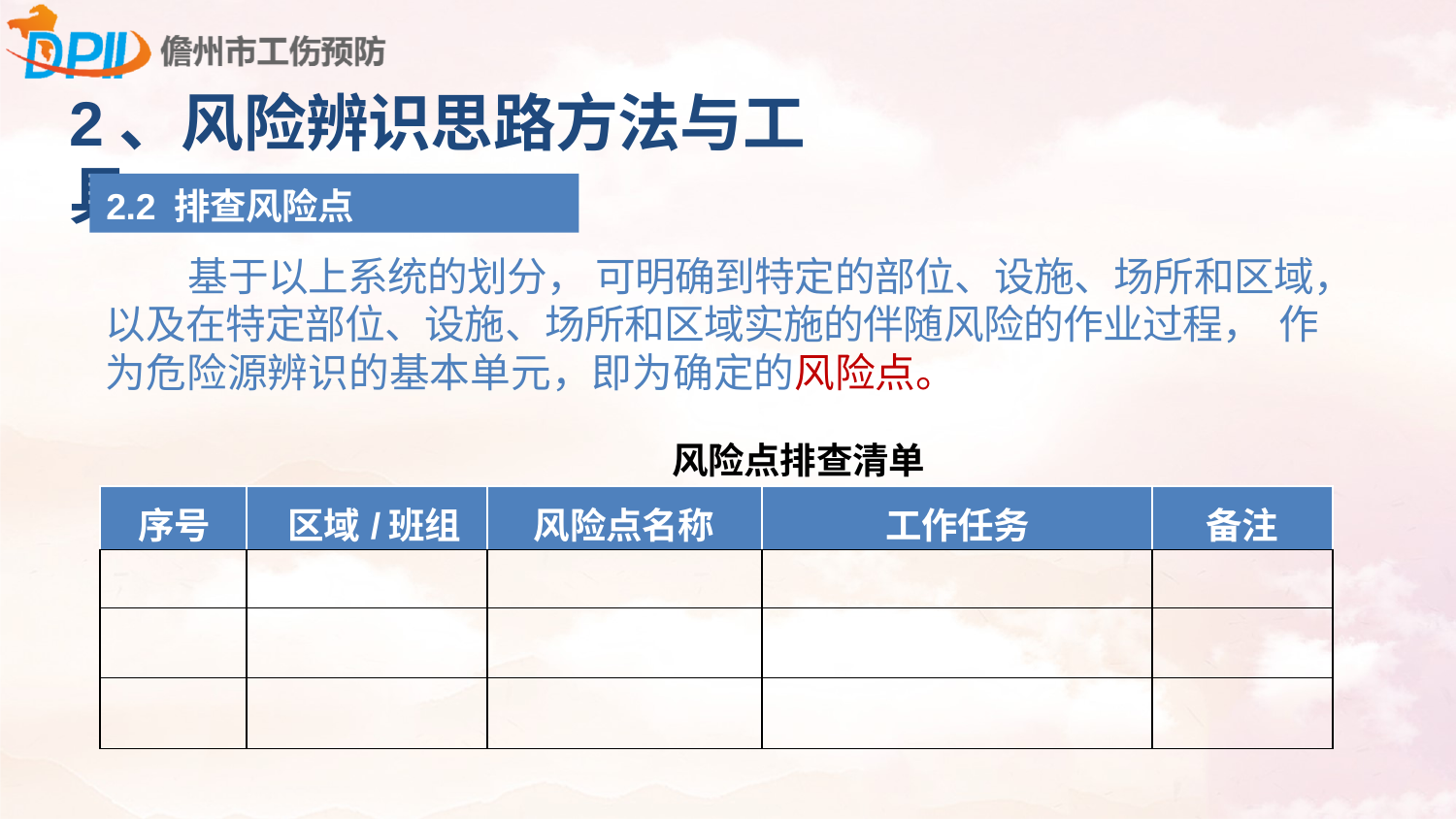

2、风险辨识思路方法与工具

2.2 排查风险点

基于以上系统的划分， 可明确到特定的部位、设施、场所和区域， 以及在特定部位、设施、场所和区域实施的伴随风险的作业过程， 作    为危险源辨识的基本单元，即为确定的风险点。

风险点排查清单
| 序号 | 区域/班组 | 风险点名称 | 工作任务 | 备注 |
| --- | --- | --- | --- | --- |
|  |  |  |  |  |
|  |  |  |  |  |
|  |  |  |  |  |

59